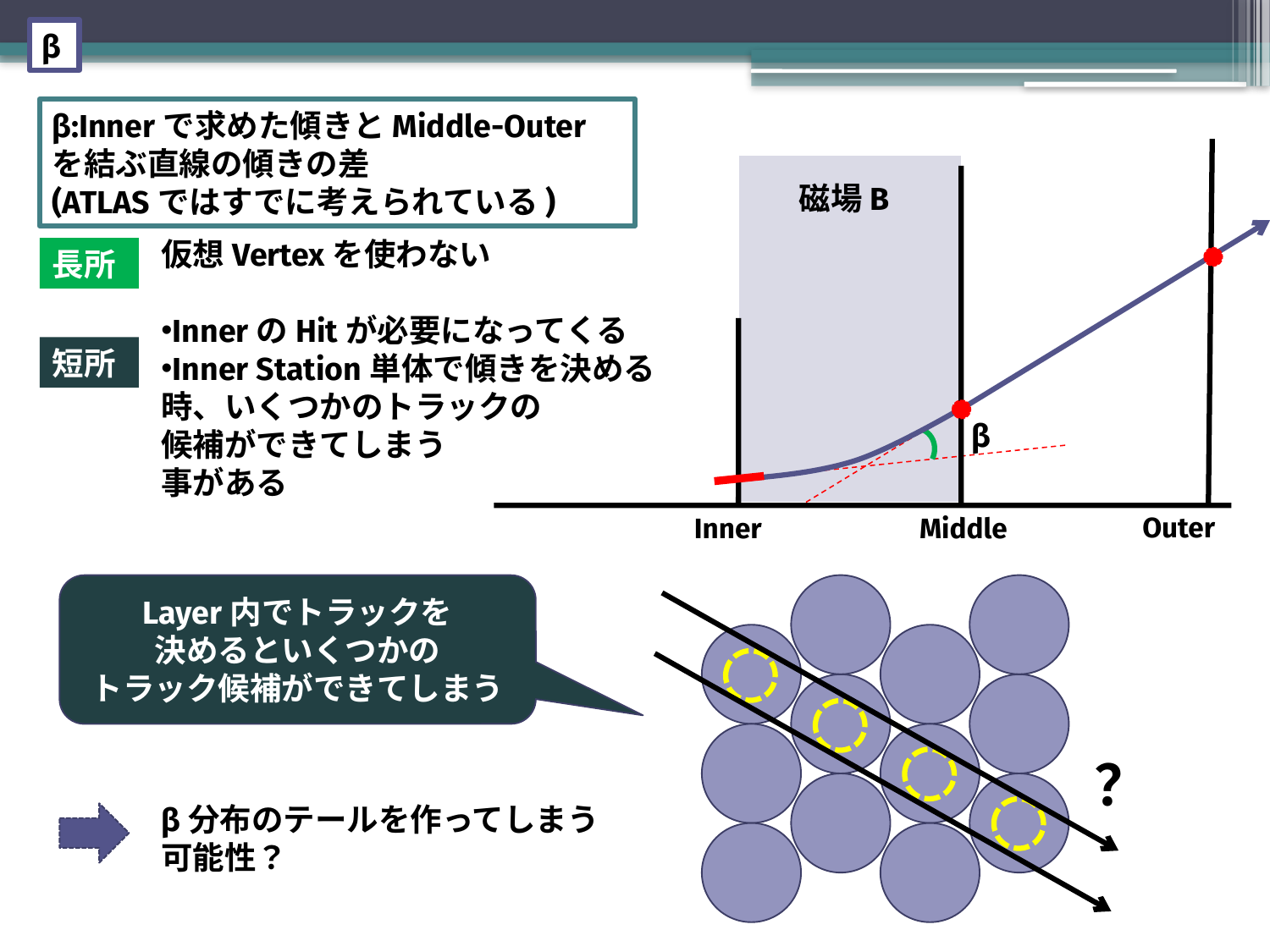

β
β:Innerで求めた傾きとMiddle-Outerを結ぶ直線の傾きの差
(ATLASではすでに考えられている)

磁場B
β

Outer
Inner
Middle

仮想Vertexを使わない

InnerのHitが必要になってくる
Inner Station単体で傾きを決める時、いくつかのトラックの
候補ができてしまう
事がある
長所

短所

Layer内でトラックを
決めるといくつかの
トラック候補ができてしまう

？
β分布のテールを作ってしまう
可能性？